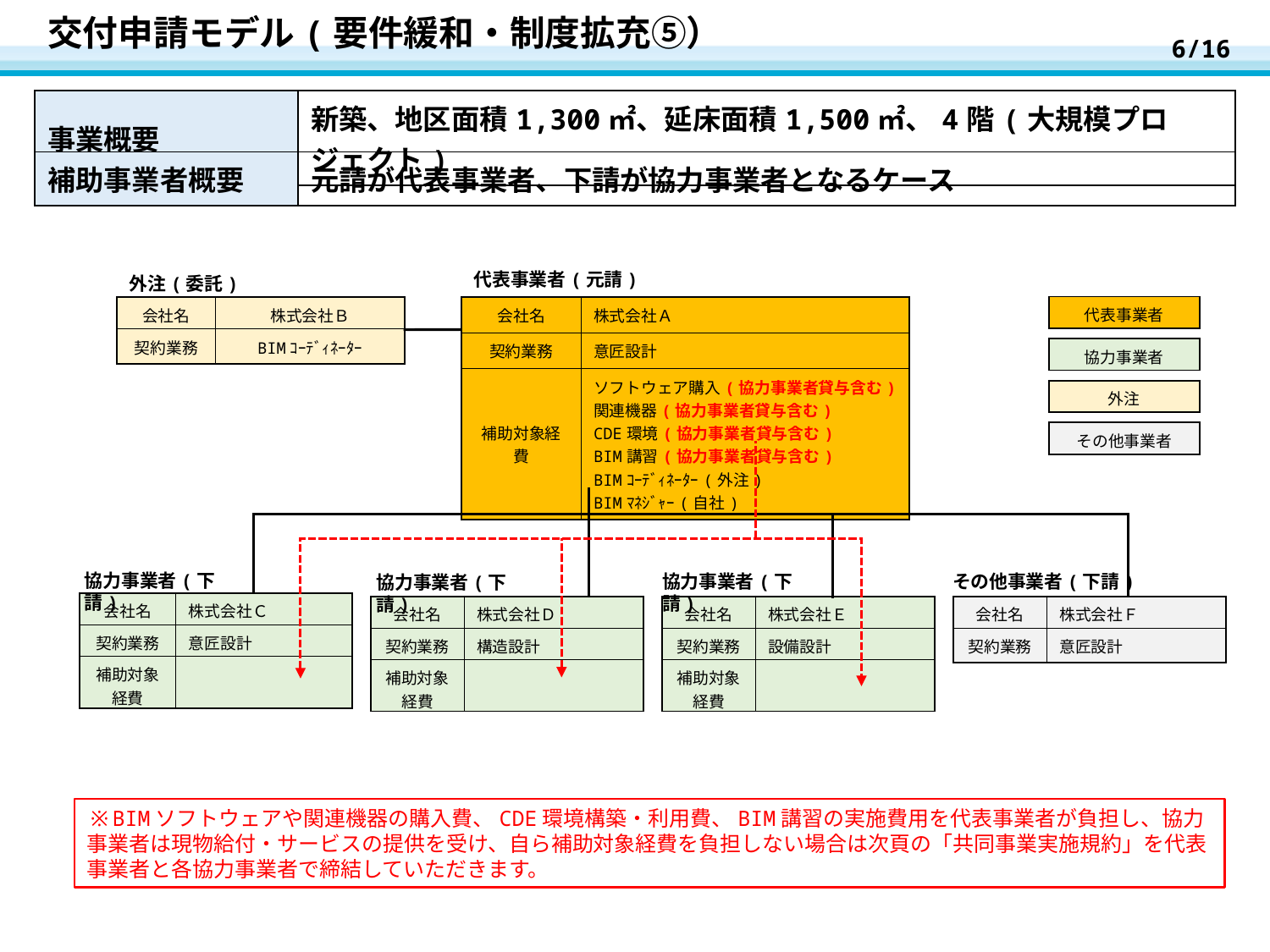

6/16
# 交付申請モデル(要件緩和・制度拡充⑤）
| 事業概要 | 新築、地区面積1,300㎡、延床面積1,500㎡、4階(大規模プロジェクト) |
| --- | --- |
| 補助事業者概要 | 元請が代表事業者、下請が協力事業者となるケース |
| --- | --- |
代表事業者(元請)
外注(委託)
| 代表事業者 |
| --- |
| 会社名 | 株式会社Ｂ |
| --- | --- |
| 契約業務 | BIMｺｰﾃﾞｨﾈｰﾀｰ |
| 会社名 | 株式会社Ａ |
| --- | --- |
| 契約業務 | 意匠設計 |
| 補助対象経費 | ソフトウェア購入(協力事業者貸与含む) 関連機器(協力事業者貸与含む) CDE環境(協力事業者貸与含む) BIM講習(協力事業者貸与含む) BIMｺｰﾃﾞｨﾈｰﾀｰ(外注) BIMﾏﾈｼﾞｬｰ(自社) |
| 協力事業者 |
| --- |
| 外注 |
| --- |
| その他事業者 |
| --- |

協力事業者(下請)
協力事業者(下請)
その他事業者(下請)
協力事業者(下請)
| 会社名 | 株式会社Ｃ |
| --- | --- |
| 契約業務 | 意匠設計 |
| 補助対象経費 |  |
| 会社名 | 株式会社Ｄ |
| --- | --- |
| 契約業務 | 構造設計 |
| 補助対象経費 |  |
| 会社名 | 株式会社Ｅ |
| --- | --- |
| 契約業務 | 設備設計 |
| 補助対象経費 |  |
| 会社名 | 株式会社Ｆ |
| --- | --- |
| 契約業務 | 意匠設計 |
※BIMソフトウェアや関連機器の購入費、CDE環境構築・利用費、BIM講習の実施費用を代表事業者が負担し、協力事業者は現物給付・サービスの提供を受け、自ら補助対象経費を負担しない場合は次頁の「共同事業実施規約」を代表事業者と各協力事業者で締結していただきます。